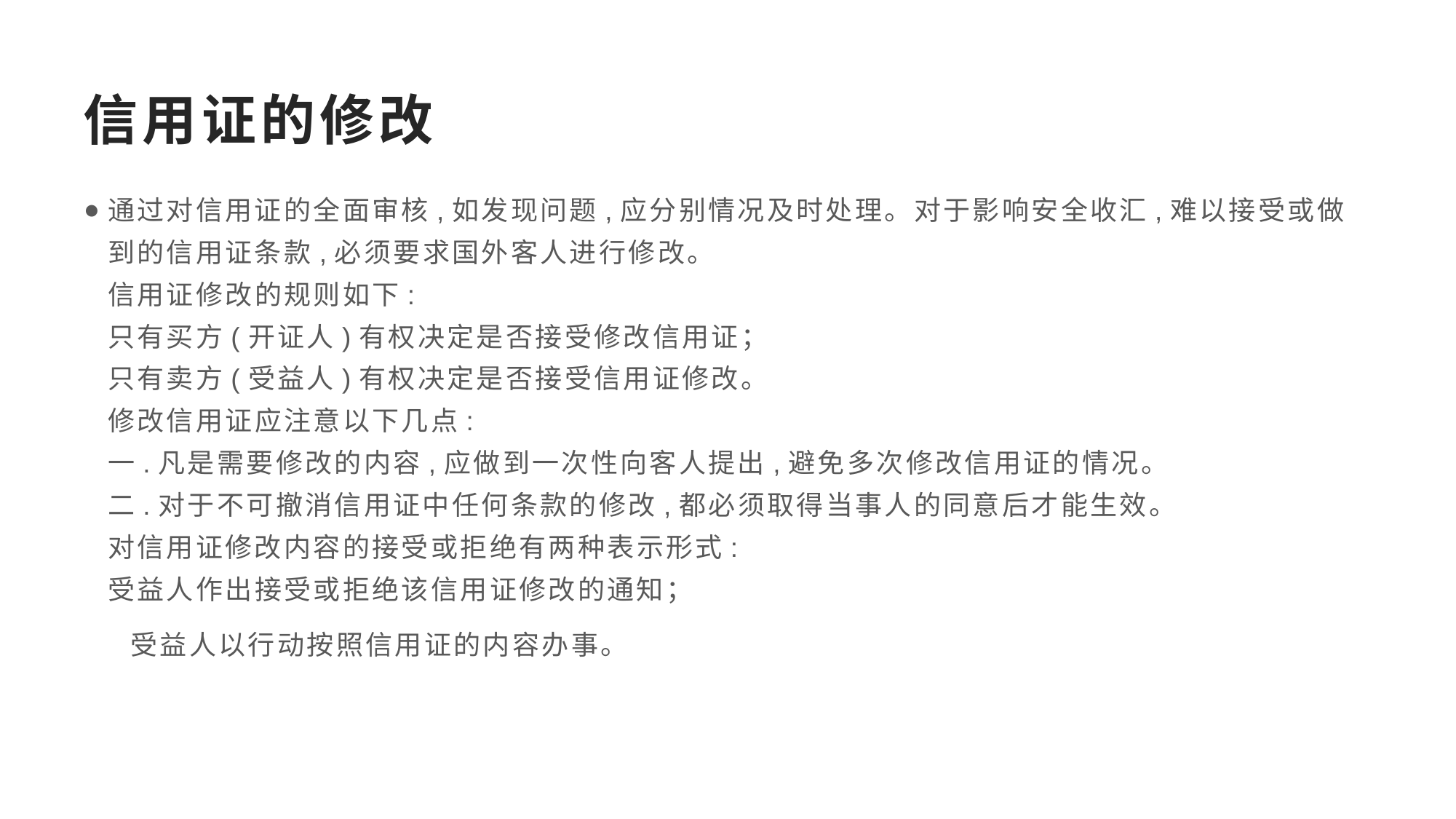

信用证的修改
通过对信用证的全面审核,如发现问题,应分别情况及时处理。对于影响安全收汇,难以接受或做到的信用证条款,必须要求国外客人进行修改。
信用证修改的规则如下:
只有买方(开证人)有权决定是否接受修改信用证；
只有卖方(受益人)有权决定是否接受信用证修改。
修改信用证应注意以下几点:
一.凡是需要修改的内容,应做到一次性向客人提出,避免多次修改信用证的情况。
二.对于不可撤消信用证中任何条款的修改,都必须取得当事人的同意后才能生效。
对信用证修改内容的接受或拒绝有两种表示形式:
受益人作出接受或拒绝该信用证修改的通知；
     受益人以行动按照信用证的内容办事。